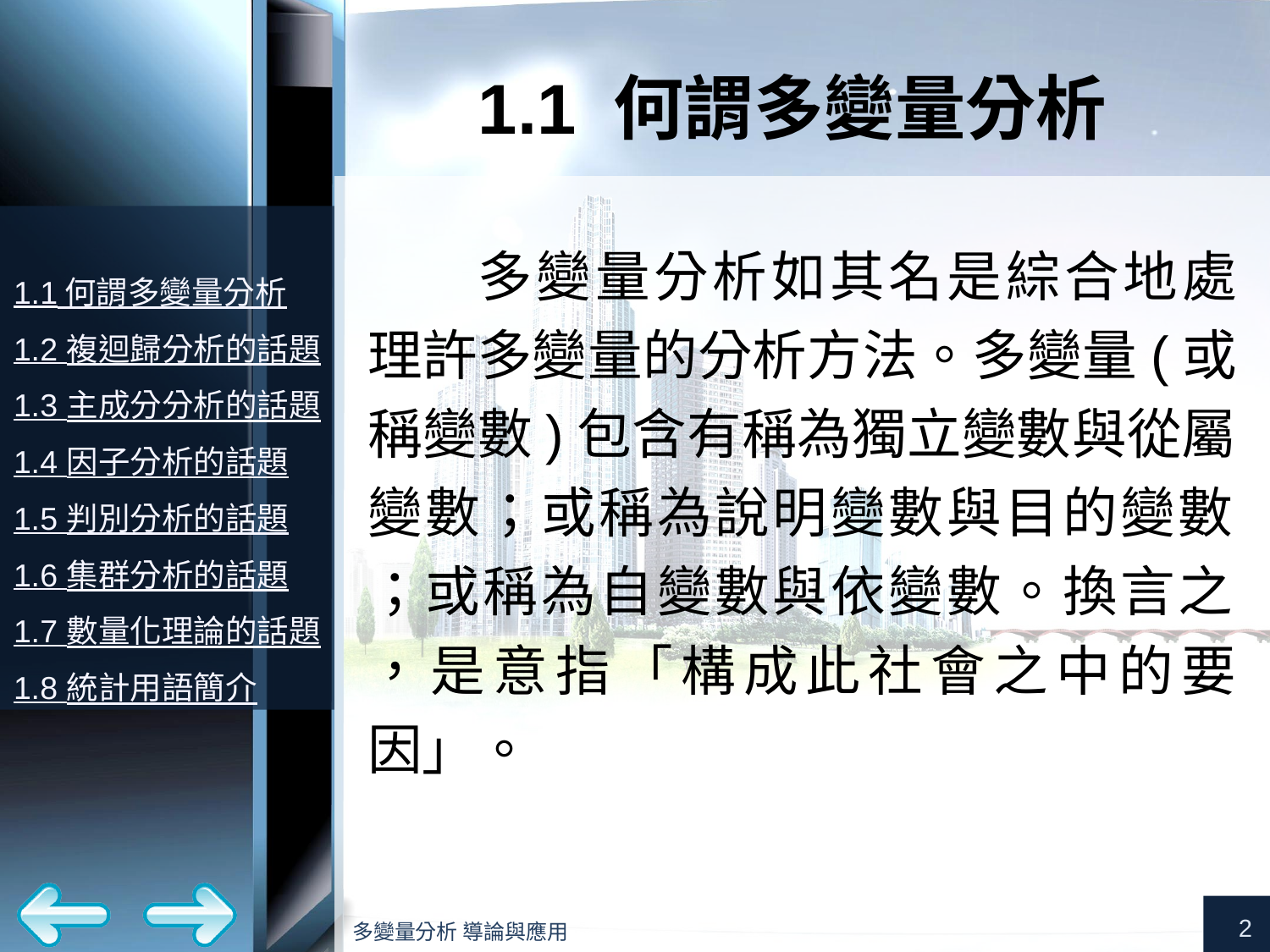

# 1.1 何謂多變量分析
多變量分析如其名是綜合地處理許多變量的分析方法。多變量(或稱變數)包含有稱為獨立變數與從屬變數；或稱為說明變數與目的變數
；或稱為自變數與依變數。換言之
，是意指「構成此社會之中的要因」。
2
多變量分析 導論與應用